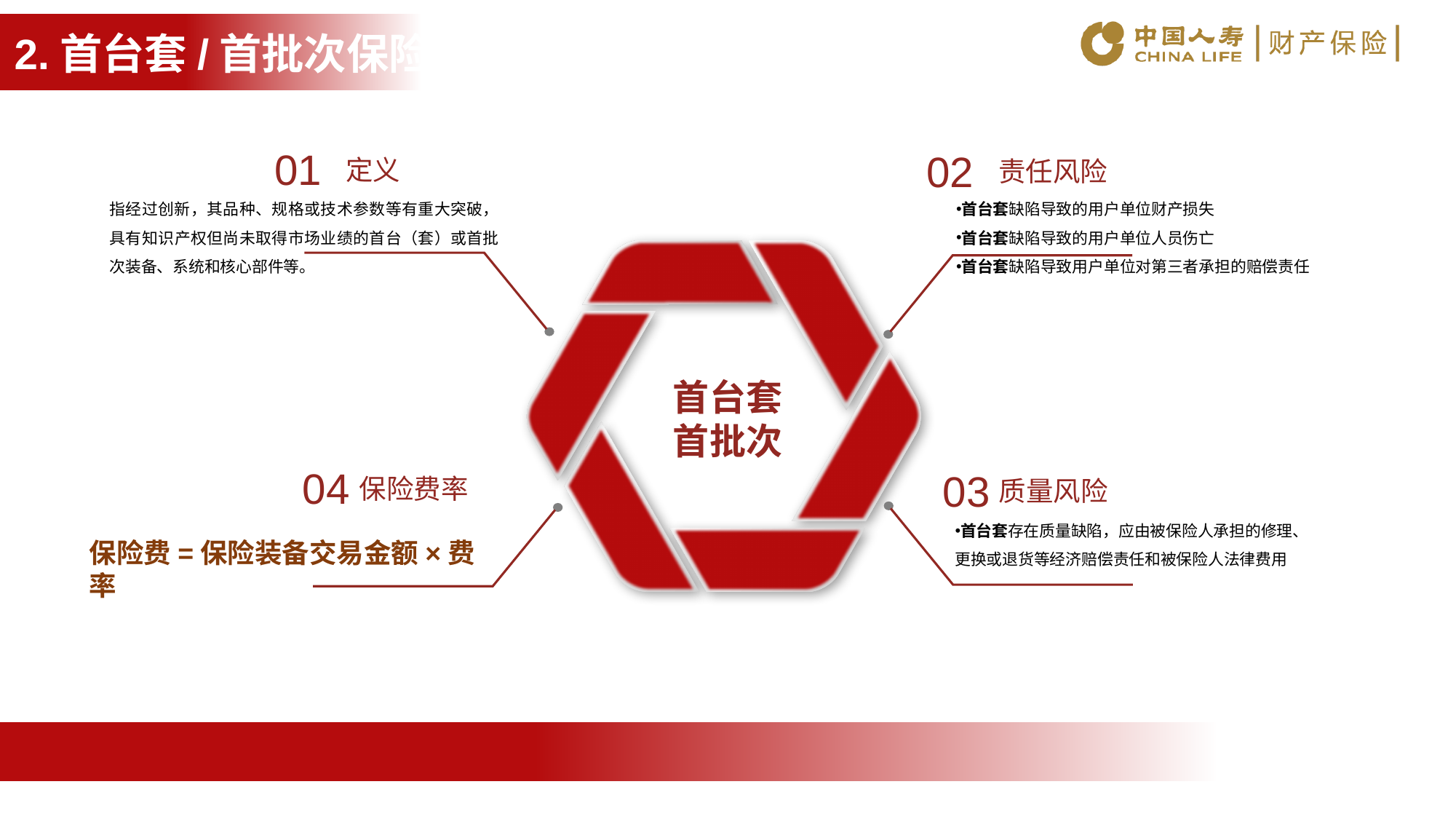

2.首台套/首批次保险
01
02
定义
责任风险
指经过创新，其品种、规格或技术参数等有重大突破，具有知识产权但尚未取得市场业绩的首台（套）或首批次装备、系统和核心部件等。
首台套缺陷导致的用户单位财产损失
首台套缺陷导致的用户单位人员伤亡
首台套缺陷导致用户单位对第三者承担的赔偿责任

首台套
首批次

04
03
保险费率
质量风险

首台套存在质量缺陷，应由被保险人承担的修理、   更换或退货等经济赔偿责任和被保险人法律费用

保险费=保险装备交易金额×费率